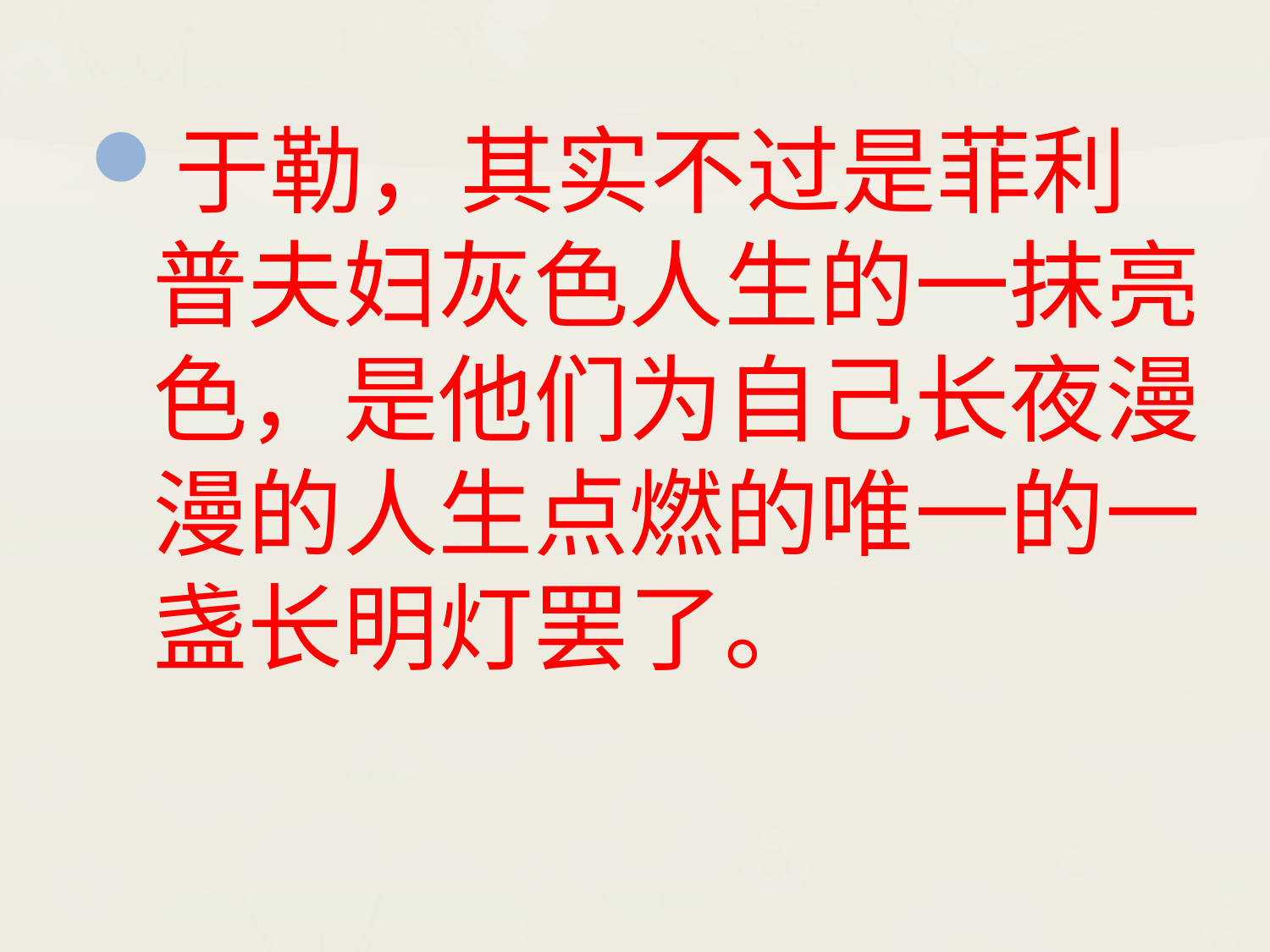

于勒，其实不过是菲利普夫妇灰色人生的一抹亮色，是他们为自己长夜漫漫的人生点燃的唯一的一盏长明灯罢了。